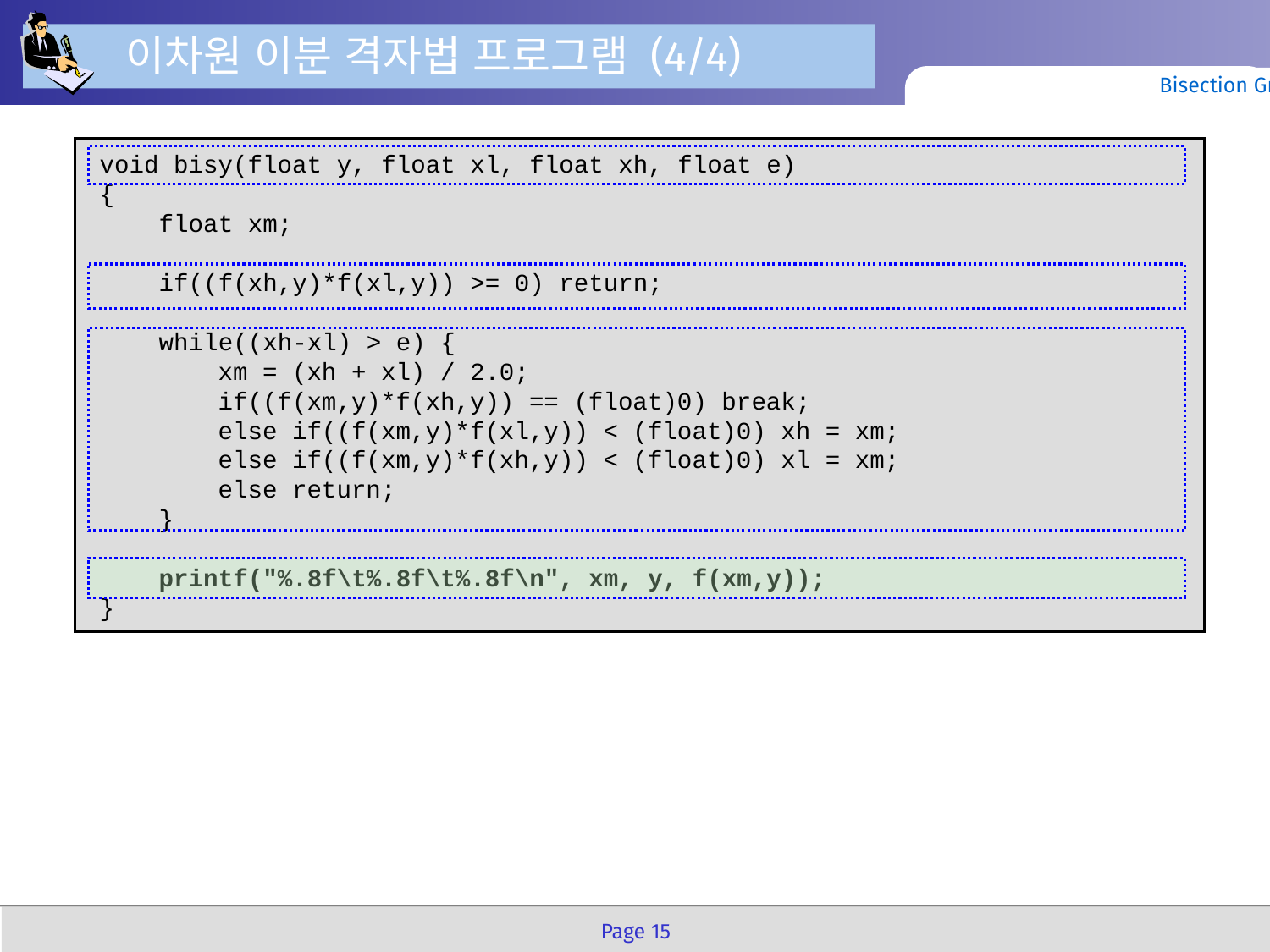

이차원 이분 격자법 프로그램 (4/4)
Bisection Grid
void bisy(float y, float xl, float xh, float e)
{
    float xm;

    if((f(xh,y)*f(xl,y)) >= 0) return;

    while((xh-xl) > e) {
        xm = (xh + xl) / 2.0;
        if((f(xm,y)*f(xh,y)) == (float)0) break;
        else if((f(xm,y)*f(xl,y)) < (float)0) xh = xm;
        else if((f(xm,y)*f(xh,y)) < (float)0) xl = xm;
        else return;
    }

    printf("%.8f\t%.8f\t%.8f\n", xm, y, f(xm,y));
}

Page 15